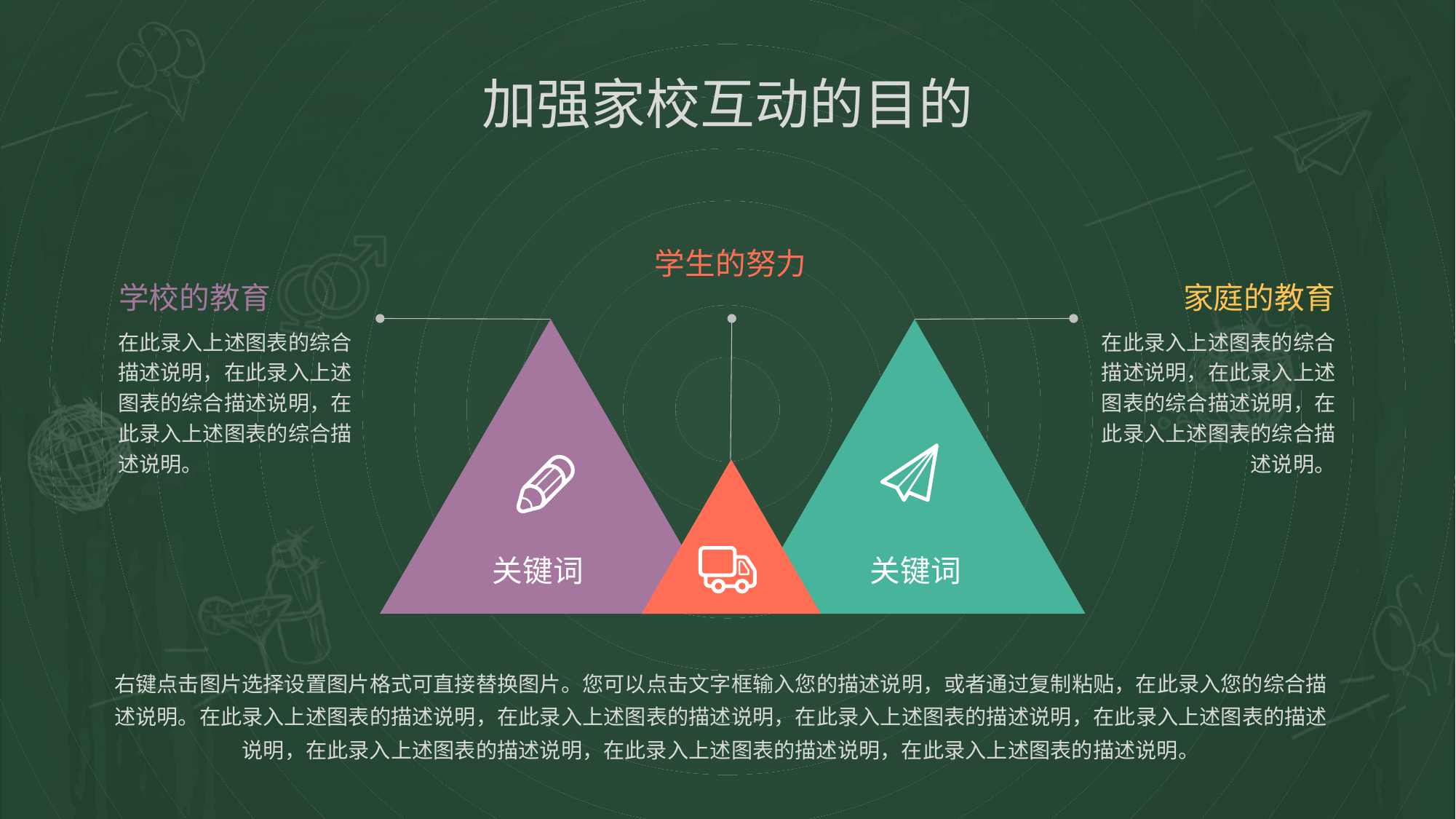

加强家校互动的目的
学生的努力

学校的教育
在此录入上述图表的综合描述说明，在此录入上述图表的综合描述说明，在此录入上述图表的综合描述说明。
家庭的教育
在此录入上述图表的综合描述说明，在此录入上述图表的综合描述说明，在此录入上述图表的综合描述说明。

关键词

关键词
右键点击图片选择设置图片格式可直接替换图片。您可以点击文字框输入您的描述说明，或者通过复制粘贴，在此录入您的综合描述说明。在此录入上述图表的描述说明，在此录入上述图表的描述说明，在此录入上述图表的描述说明，在此录入上述图表的描述说明，在此录入上述图表的描述说明，在此录入上述图表的描述说明，在此录入上述图表的描述说明。